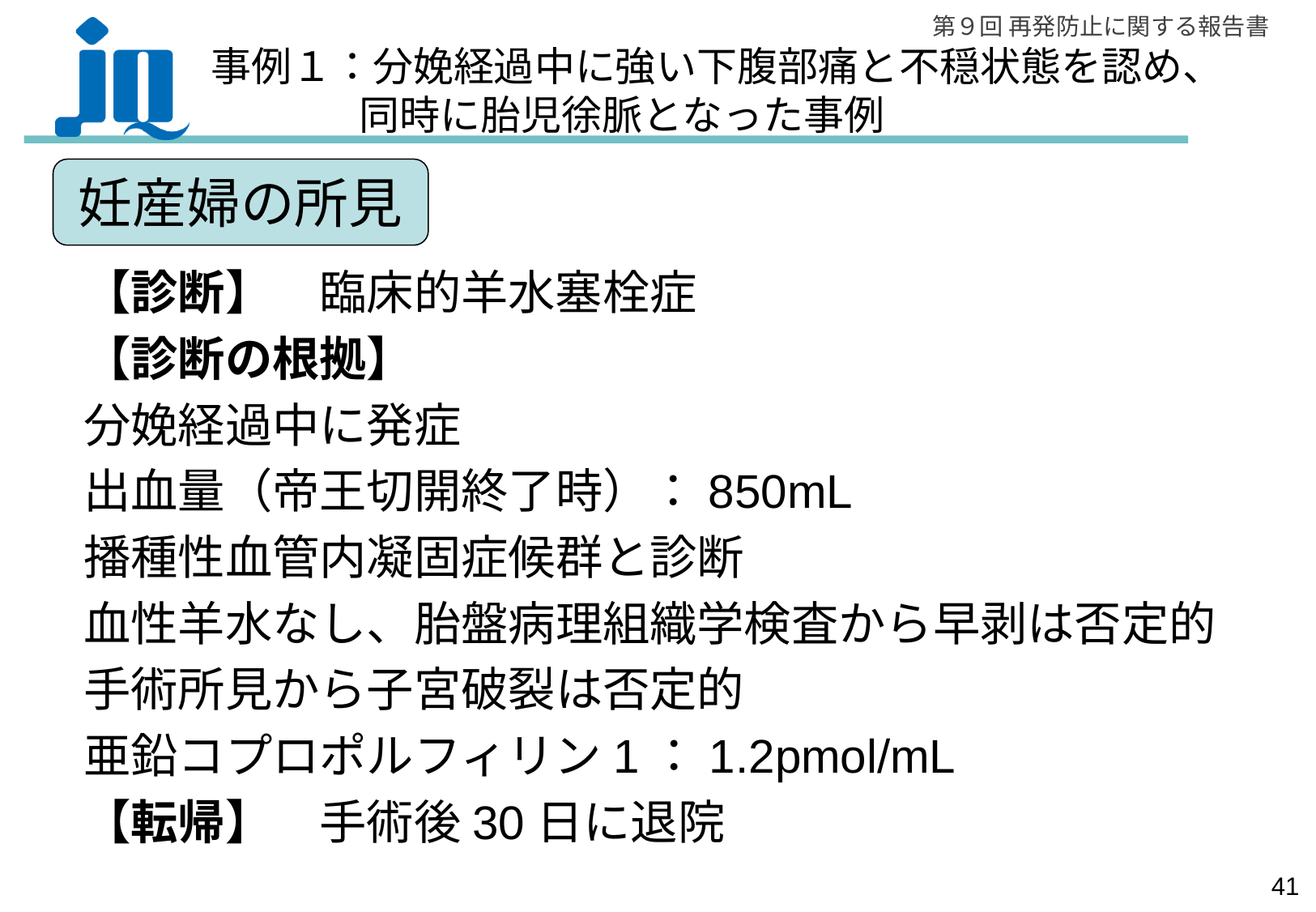

事例１：分娩経過中に強い下腹部痛と不穏状態を認め、
　　　   同時に胎児徐脈となった事例

妊産婦の所見
【診断】　臨床的羊水塞栓症
【診断の根拠】
分娩経過中に発症
出血量（帝王切開終了時）：850mL
播種性血管内凝固症候群と診断
血性羊水なし、胎盤病理組織学検査から早剥は否定的
手術所見から子宮破裂は否定的
亜鉛コプロポルフィリン1：1.2pmol/mL
【転帰】　手術後30日に退院

41